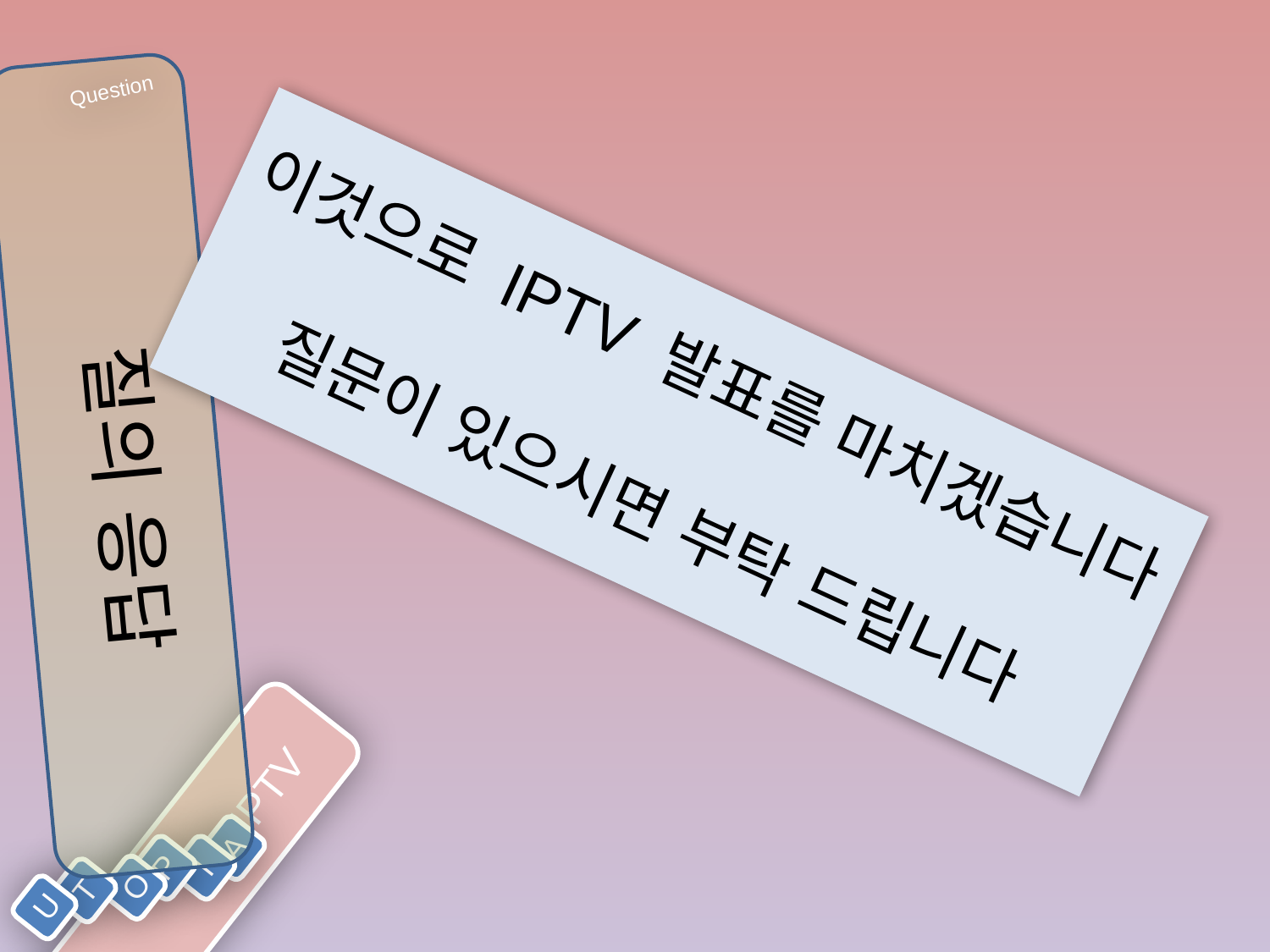

Question

이것으로 IPTV 발표를 마치겠습니다

질문이 있으시면 부탁 드립니다

질의 응답